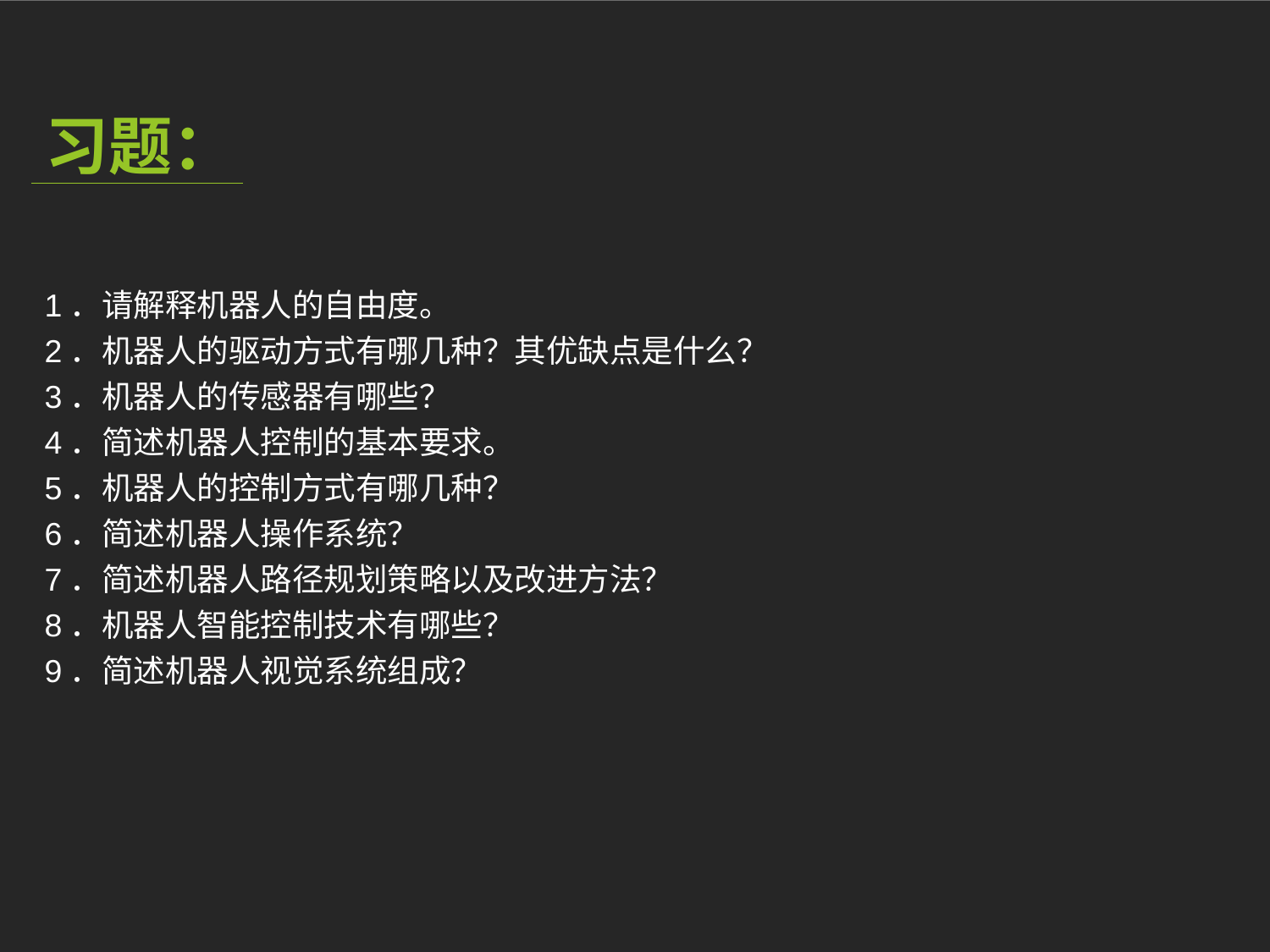

习题：
1．请解释机器人的自由度。
2．机器人的驱动方式有哪几种？其优缺点是什么？
3．机器人的传感器有哪些？
4．简述机器人控制的基本要求。
5．机器人的控制方式有哪几种？
6．简述机器人操作系统？
7．简述机器人路径规划策略以及改进方法？
8．机器人智能控制技术有哪些？
9．简述机器人视觉系统组成？